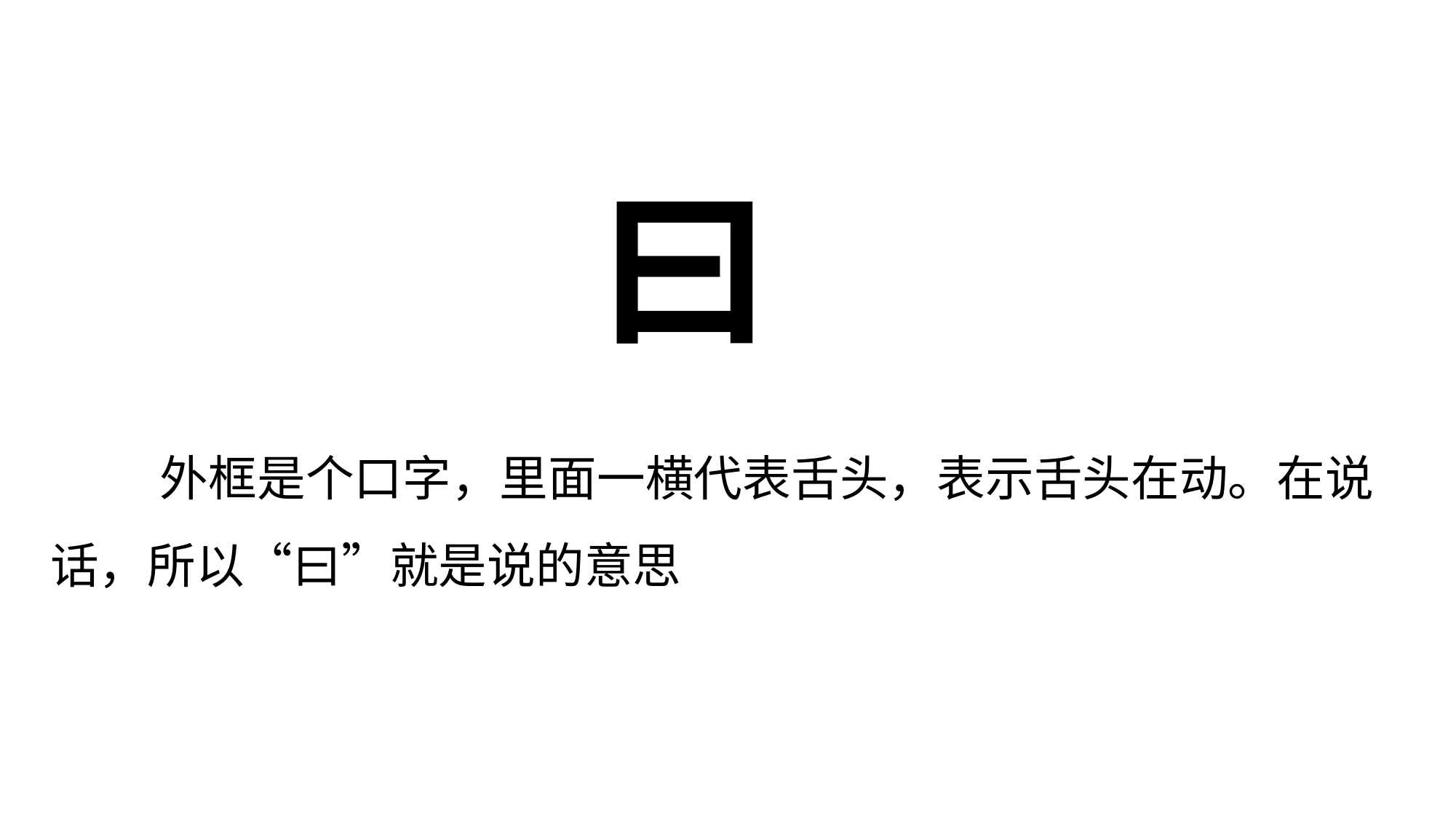

曰
         外框是个口字，里面一横代表舌头，表示舌头在动。在说话，所以“曰”就是说的意思